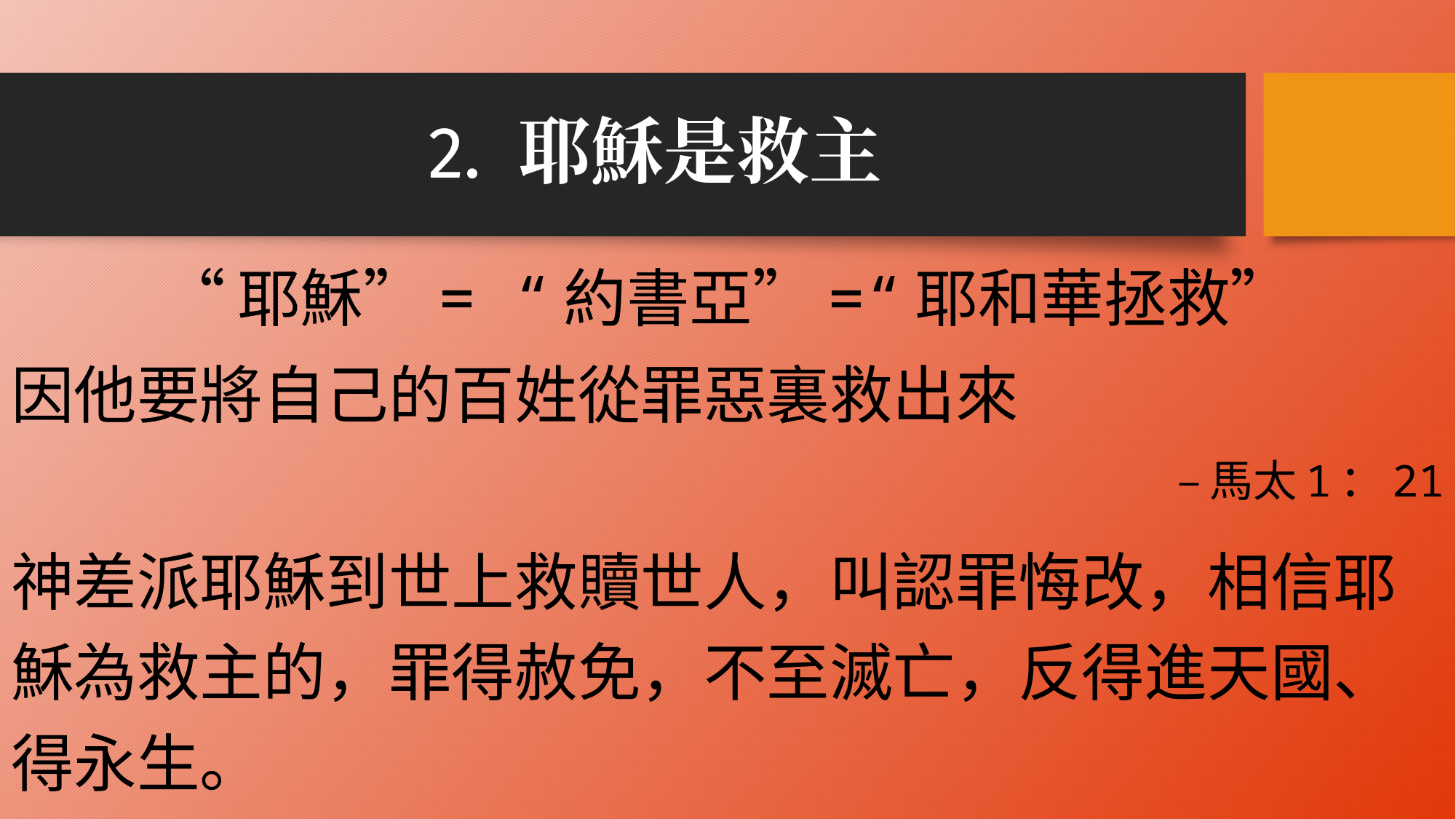

# 2. 耶穌是救主
“耶穌”= “約書亞”=“耶和華拯救”
因他要將自己的百姓從罪惡裏救出來
–馬太1：21
神差派耶穌到世上救贖世人，叫認罪悔改，相信耶穌為救主的，罪得赦免，不至滅亡，反得進天國、得永生。